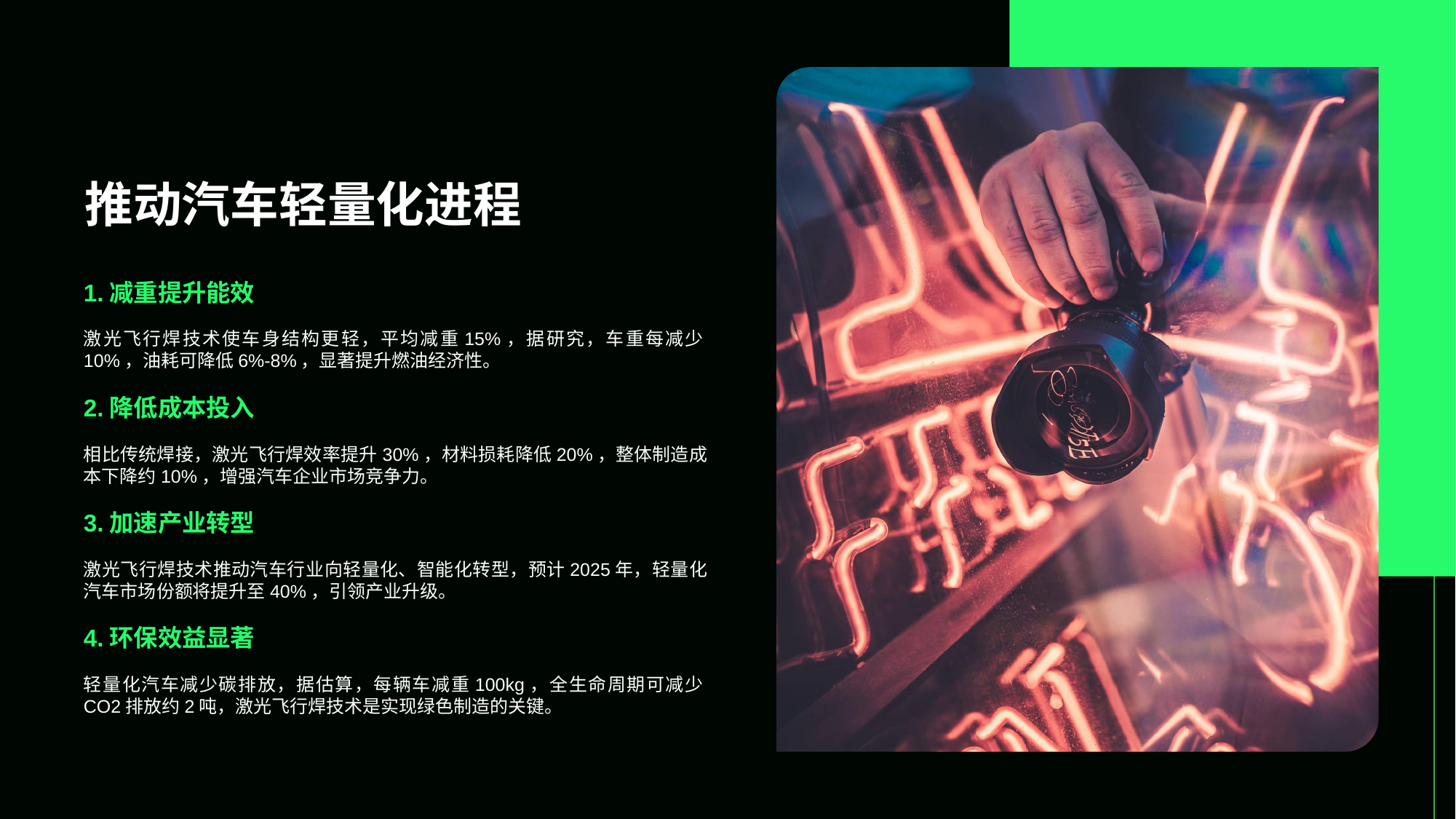

推动汽车轻量化进程
1.减重提升能效
激光飞行焊技术使车身结构更轻，平均减重15%，据研究，车重每减少10%，油耗可降低6%-8%，显著提升燃油经济性。
2.降低成本投入
相比传统焊接，激光飞行焊效率提升30%，材料损耗降低20%，整体制造成本下降约10%，增强汽车企业市场竞争力。
3.加速产业转型
激光飞行焊技术推动汽车行业向轻量化、智能化转型，预计2025年，轻量化汽车市场份额将提升至40%，引领产业升级。
4.环保效益显著
轻量化汽车减少碳排放，据估算，每辆车减重100kg，全生命周期可减少CO2排放约2吨，激光飞行焊技术是实现绿色制造的关键。